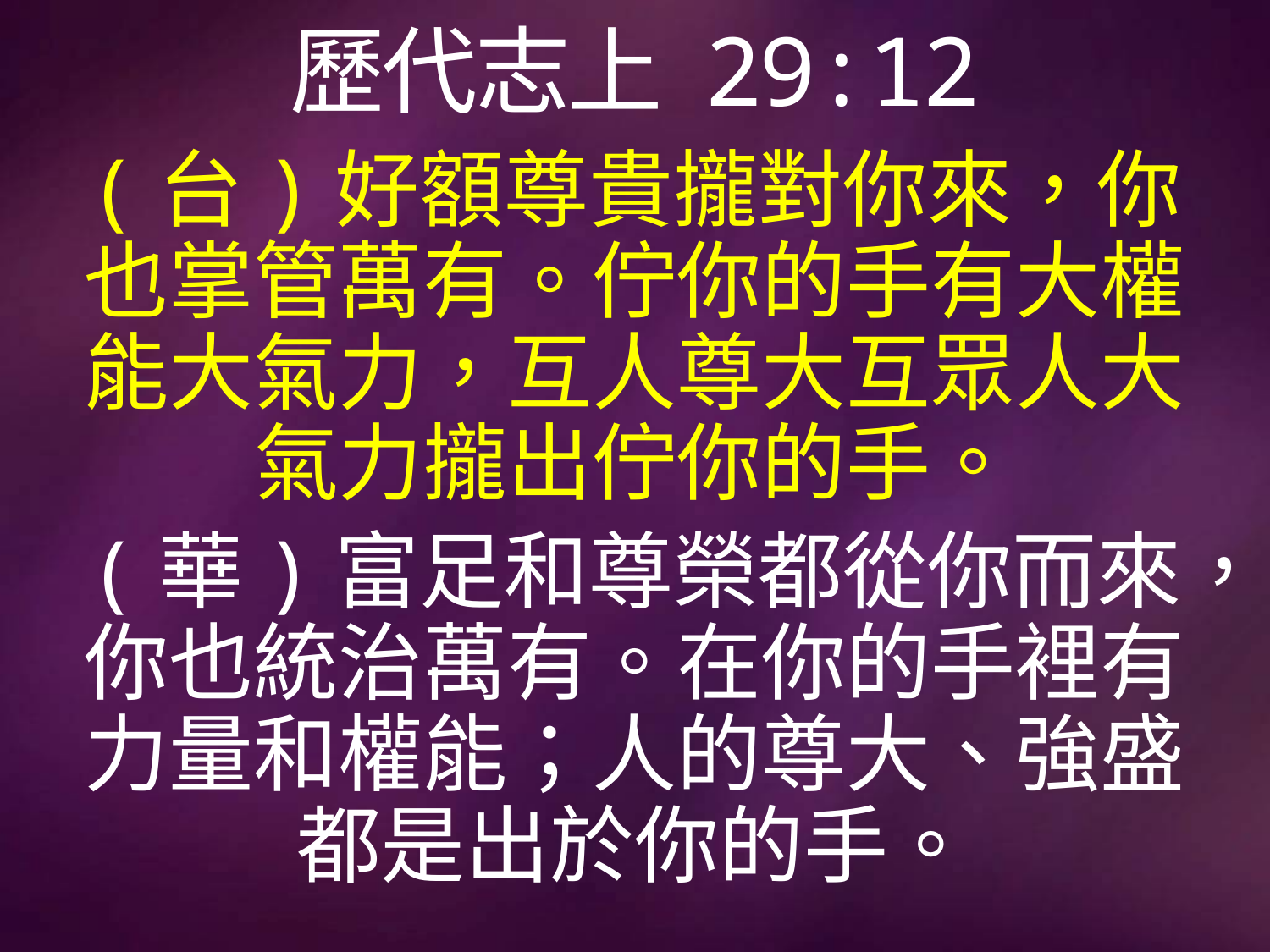

# 歷代志上 29:12
(台)好額尊貴攏對你來，你也掌管萬有。佇你的手有大權能大氣力，互人尊大互眾人大氣力攏出佇你的手。
(華)富足和尊榮都從你而來，你也統治萬有。在你的手裡有力量和權能；人的尊大、強盛都是出於你的手。